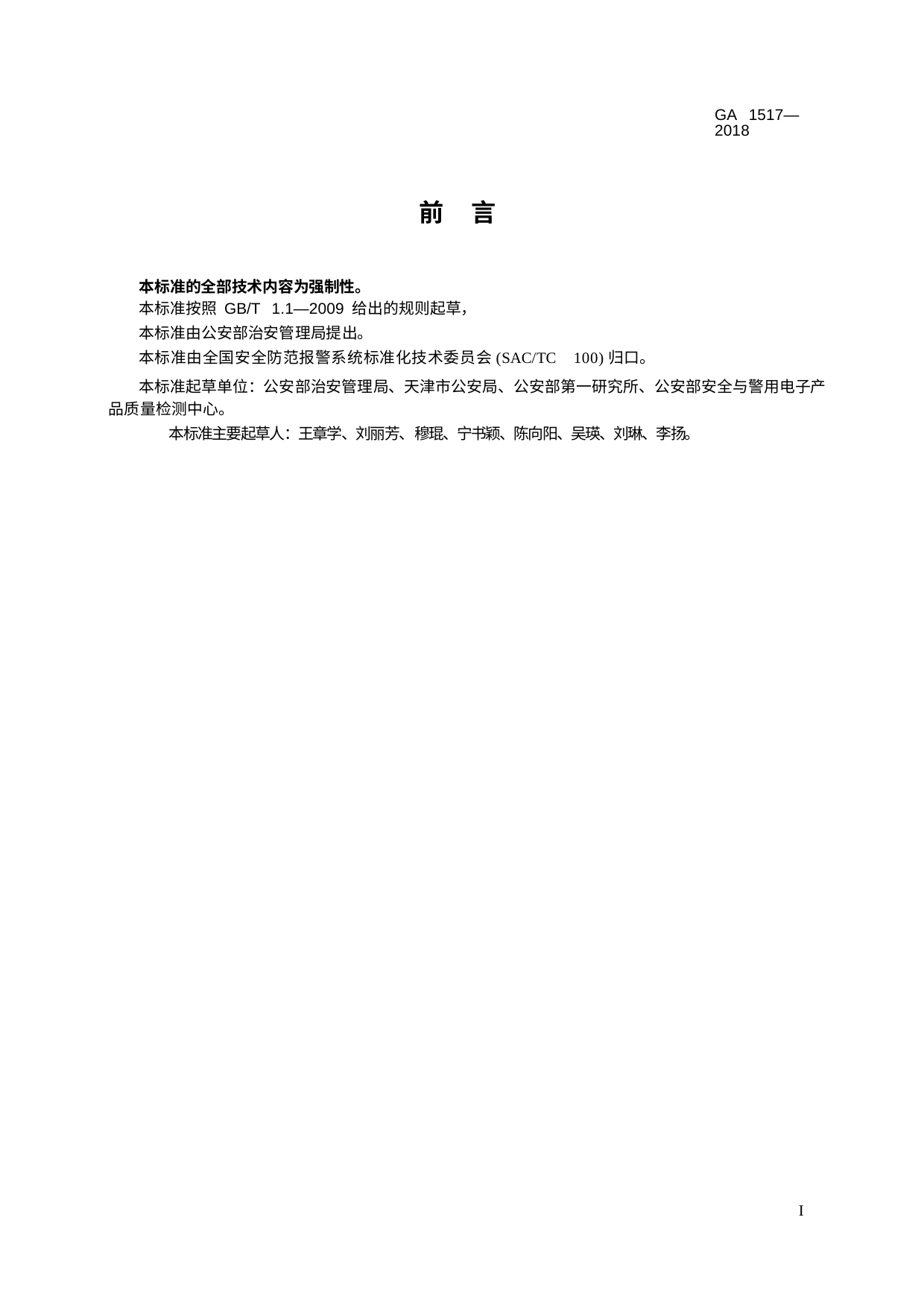

GA  1517—2018

前   言

本标准的全部技术内容为强制性。
本标准按照 GB/T 1.1—2009 给出的规则起草，
本标准由公安部治安管理局提出。
本标准由全国安全防范报警系统标准化技术委员会(SAC/TC    100)归口。
本标准起草单位：公安部治安管理局、天津市公安局、公安部第一研究所、公安部安全与警用电子产 品质量检测中心。

本标准主要起草人：王章学、刘丽芳、穆琨、宁书颖、陈向阳、吴瑛、刘琳、李扬。

I